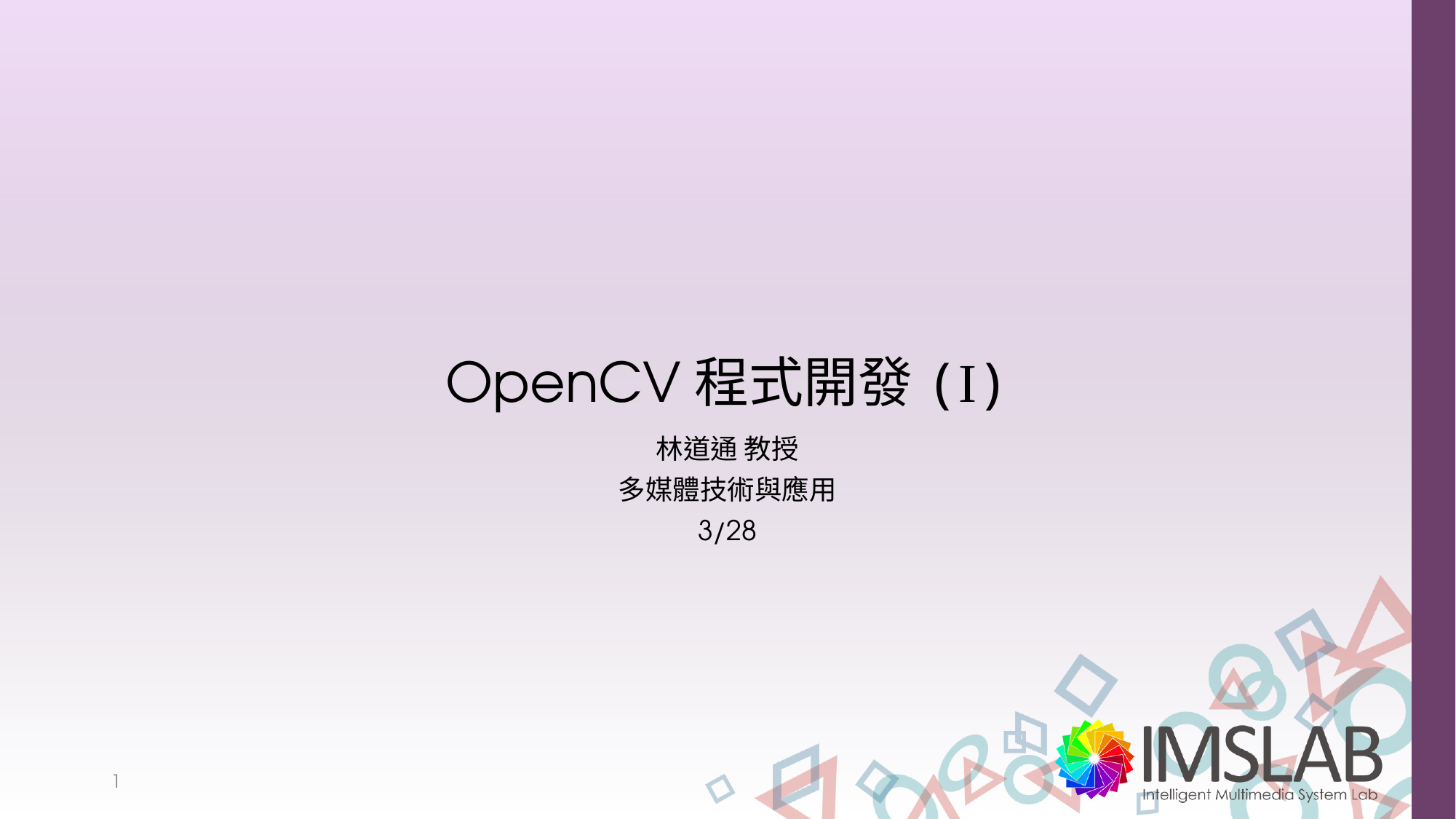

# OpenCV程式開發(I)
林道通 教授
多媒體技術與應用
3/28
1